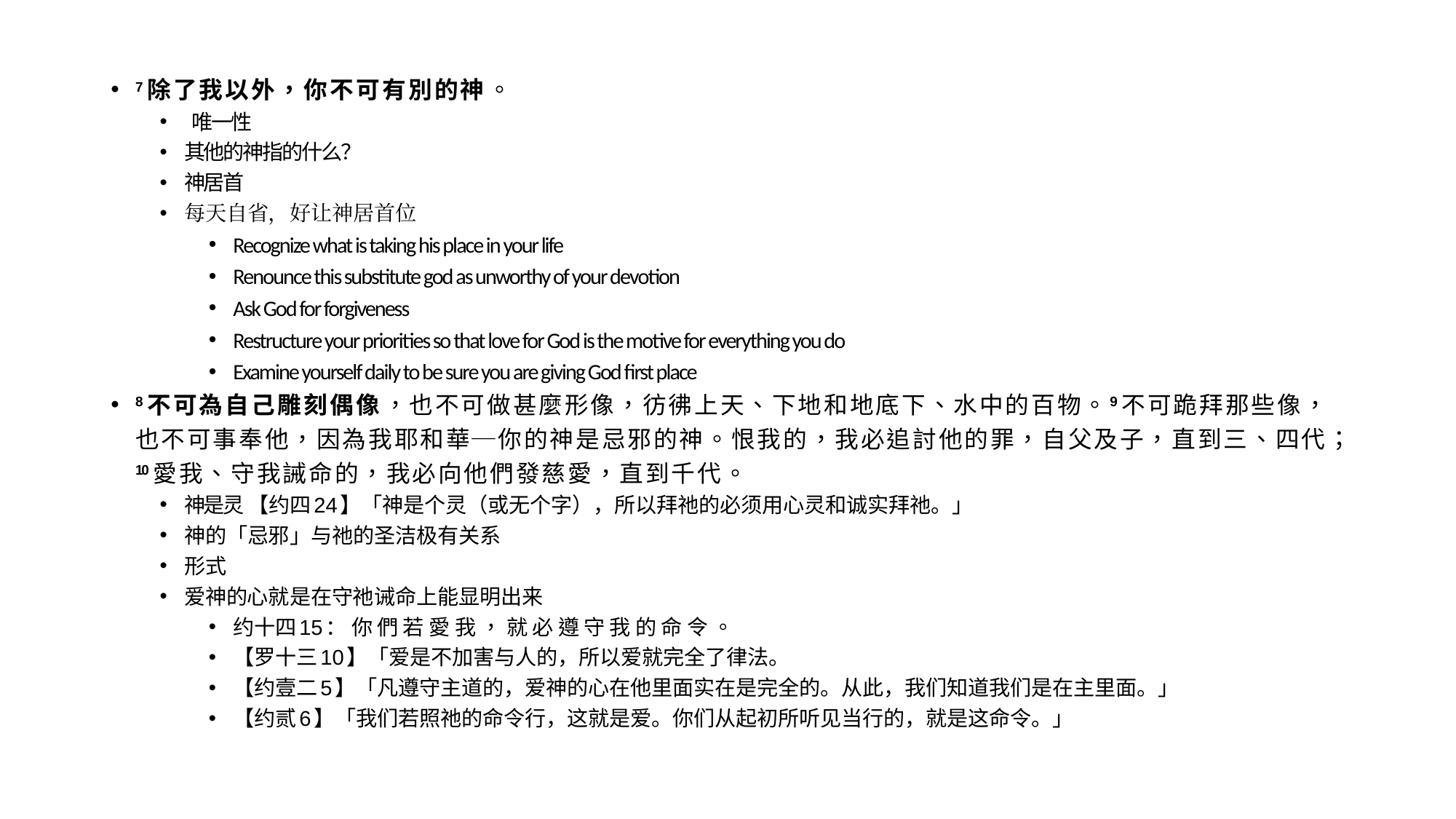

7 除 了 我 以 外 ， 你 不 可 有 別 的 神 。
 唯一性
其他的神指的什么？
神居首
每天自省，好让神居首位
Recognize what is taking his place in your life
Renounce this substitute god as unworthy of your devotion
Ask God for forgiveness
Restructure your priorities so that love for God is the motive for everything you do
Examine yourself daily to be sure you are giving God first place
8 不 可 為 自 己 雕 刻 偶 像 ， 也 不 可 做 甚 麼 形 像 ， 彷 彿 上 天 、 下 地 和 地 底 下 、 水 中 的 百 物 。9 不 可 跪 拜 那 些 像 ， 也 不 可 事 奉 他 ， 因 為 我 耶 和 華 ─ 你 的 神 是 忌 邪 的 神 。 恨 我 的 ， 我 必 追 討 他 的 罪 ， 自 父 及 子 ， 直 到 三 、 四 代 ；10 愛 我 、 守 我 誡 命 的 ， 我 必 向 他 們 發 慈 愛 ， 直 到 千 代 。
神是灵 【约四24】「神是个灵（或无个字），所以拜祂的必须用心灵和诚实拜祂。」
神的「忌邪」与祂的圣洁极有关系
形式
爱神的心就是在守祂诫命上能显明出来
约十四15： 你 們 若 愛 我 ， 就 必 遵 守 我 的 命 令 。
【罗十三10】「爱是不加害与人的，所以爱就完全了律法。
【约壹二5】「凡遵守主道的，爱神的心在他里面实在是完全的。从此，我们知道我们是在主里面。」
【约贰6】「我们若照祂的命令行，这就是爱。你们从起初所听见当行的，就是这命令。」